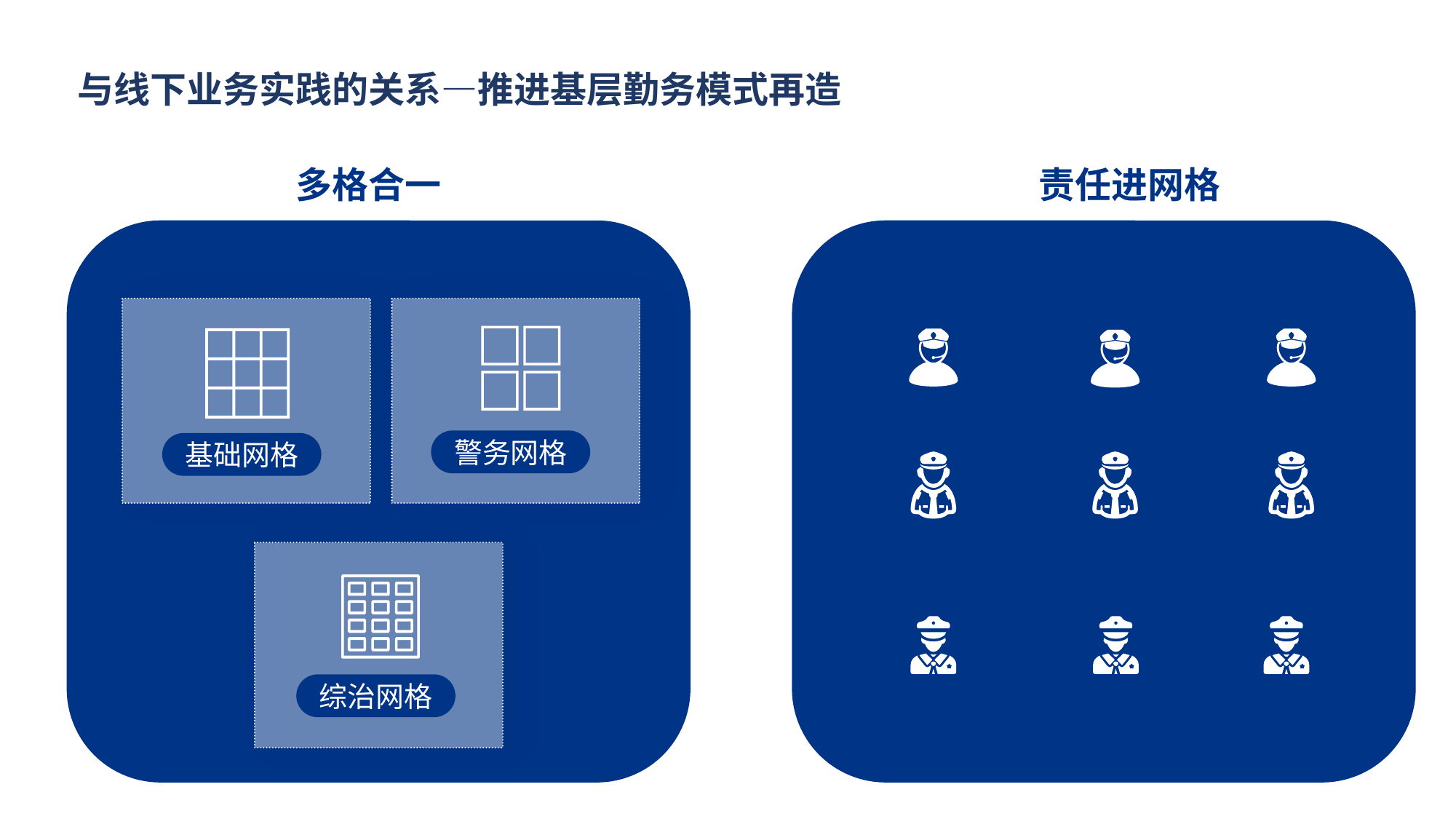

与线下业务实践的关系—推进基层勤务模式再造
多格合一
责任进网格

基础网格

警务网格

综治网格